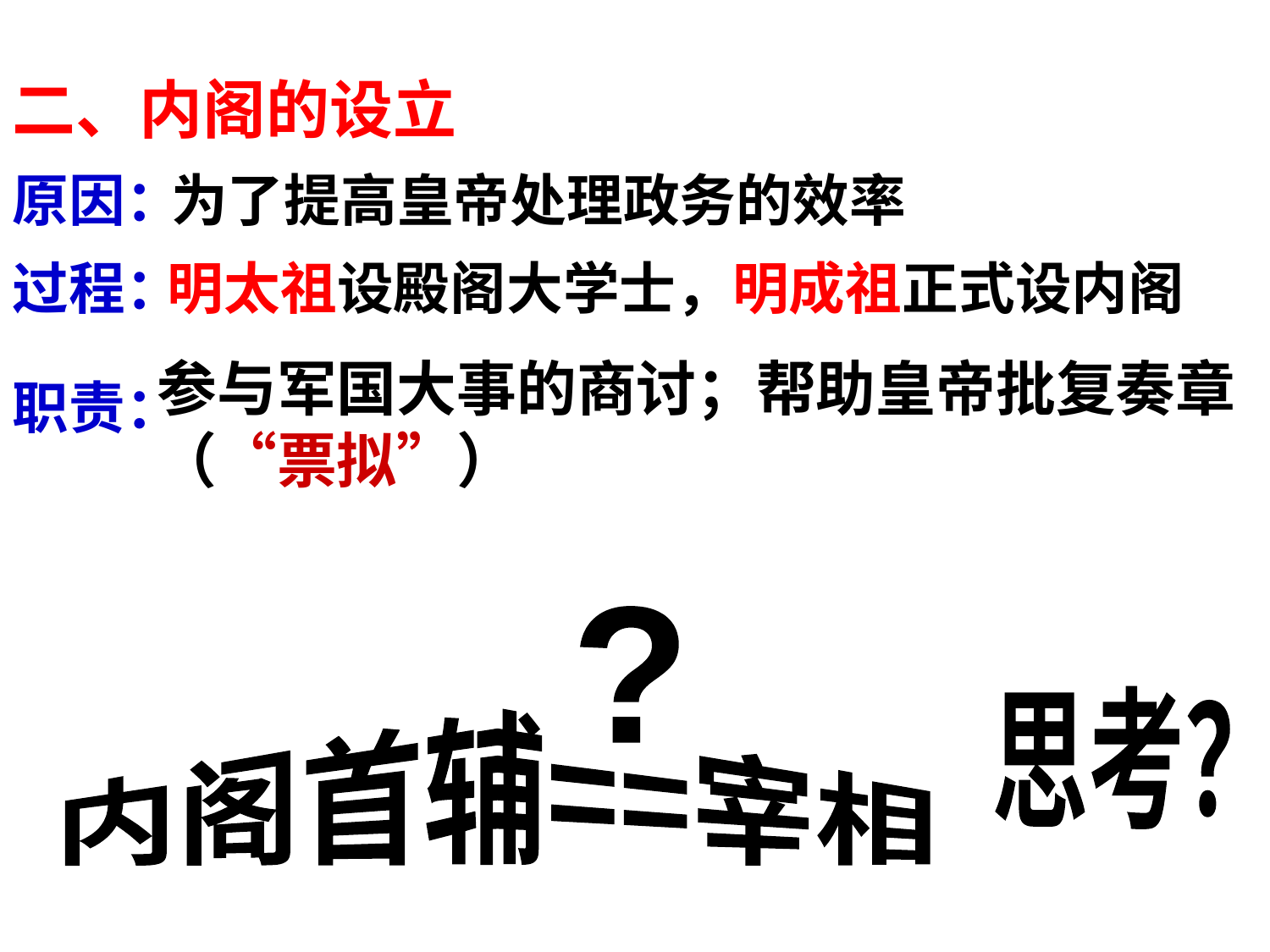

二、内阁的设立
原因：
为了提高皇帝处理政务的效率
过程：
明太祖设殿阁大学士，明成祖正式设内阁
参与军国大事的商讨；帮助皇帝批复奏章（“票拟”）
职责：
?
思考？
内阁首辅==宰相